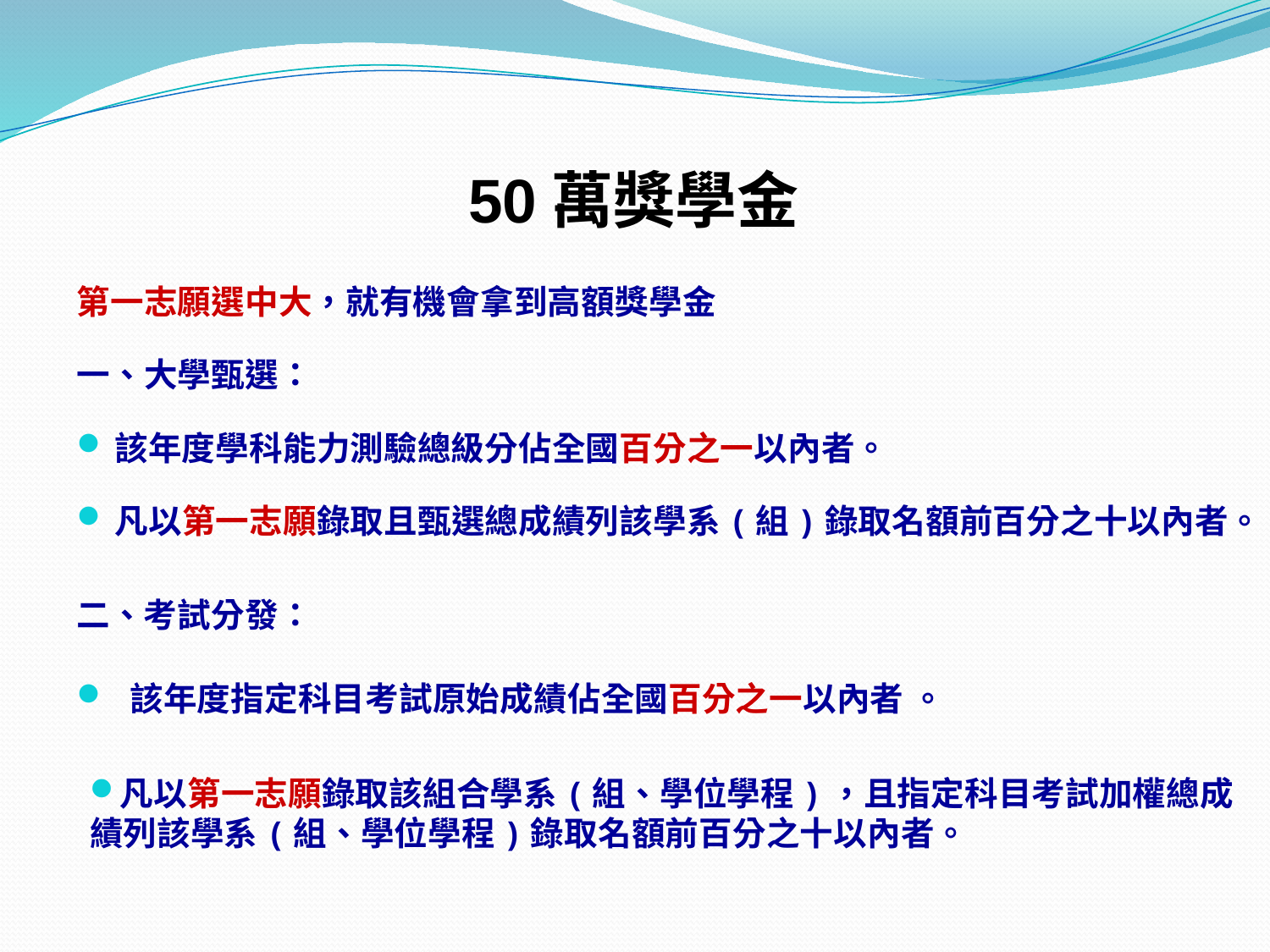

50萬獎學金
第一志願選中大，就有機會拿到高額獎學金
一、大學甄選：
該年度學科能力測驗總級分佔全國百分之一以內者。
凡以第一志願錄取且甄選總成績列該學系(組)錄取名額前百分之十以內者。

二、考試分發：
 該年度指定科目考試原始成績佔全國百分之一以內者 。
凡以第一志願錄取該組合學系(組、學位學程)，且指定科目考試加權總成績列該學系(組、學位學程)錄取名額前百分之十以內者。